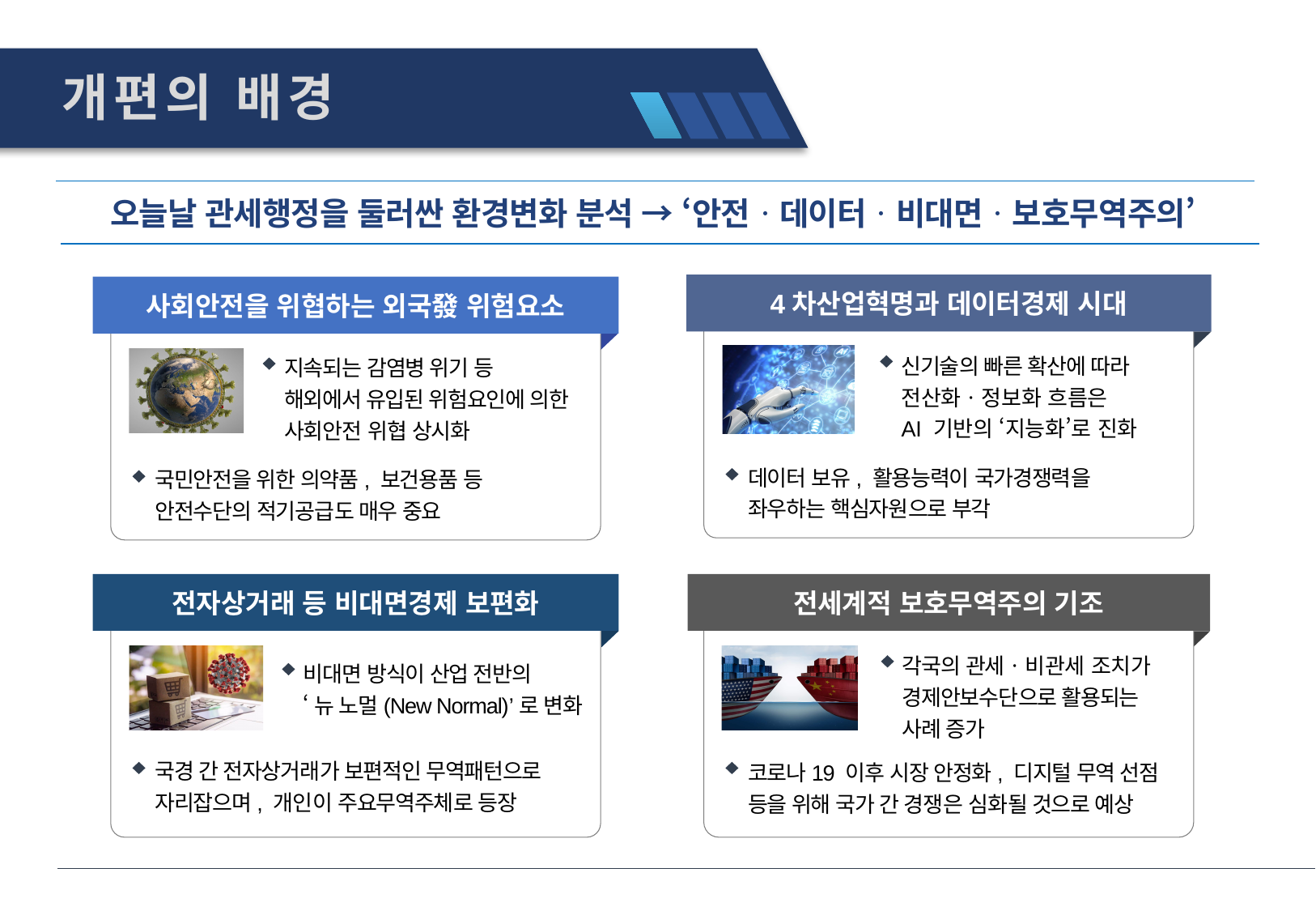

개편의 배경

오늘날 관세행정을 둘러싼 환경변화 분석 → ‘안전ㆍ데이터ㆍ비대면ㆍ보호무역주의’
4차산업혁명과 데이터경제 시대
사회안전을 위협하는 외국發 위험요소

신기술의 빠른 확산에 따라
전산화ㆍ정보화 흐름은
AI 기반의 ‘지능화’로 진화

지속되는 감염병 위기 등
해외에서 유입된 위험요인에 의한
사회안전 위협 상시화

데이터 보유, 활용능력이 국가경쟁력을
좌우하는 핵심자원으로 부각

국민안전을 위한 의약품, 보건용품 등
안전수단의 적기공급도 매우 중요

전자상거래 등 비대면경제 보편화
전세계적 보호무역주의 기조

각국의 관세ㆍ비관세 조치가
경제안보수단으로 활용되는
사례 증가

비대면 방식이 산업 전반의
‘뉴 노멀(New Normal)’로 변화

국경 간 전자상거래가 보편적인 무역패턴으로 자리잡으며, 개인이 주요무역주체로 등장

코로나19 이후 시장 안정화, 디지털 무역 선점
등을 위해 국가 간 경쟁은 심화될 것으로 예상